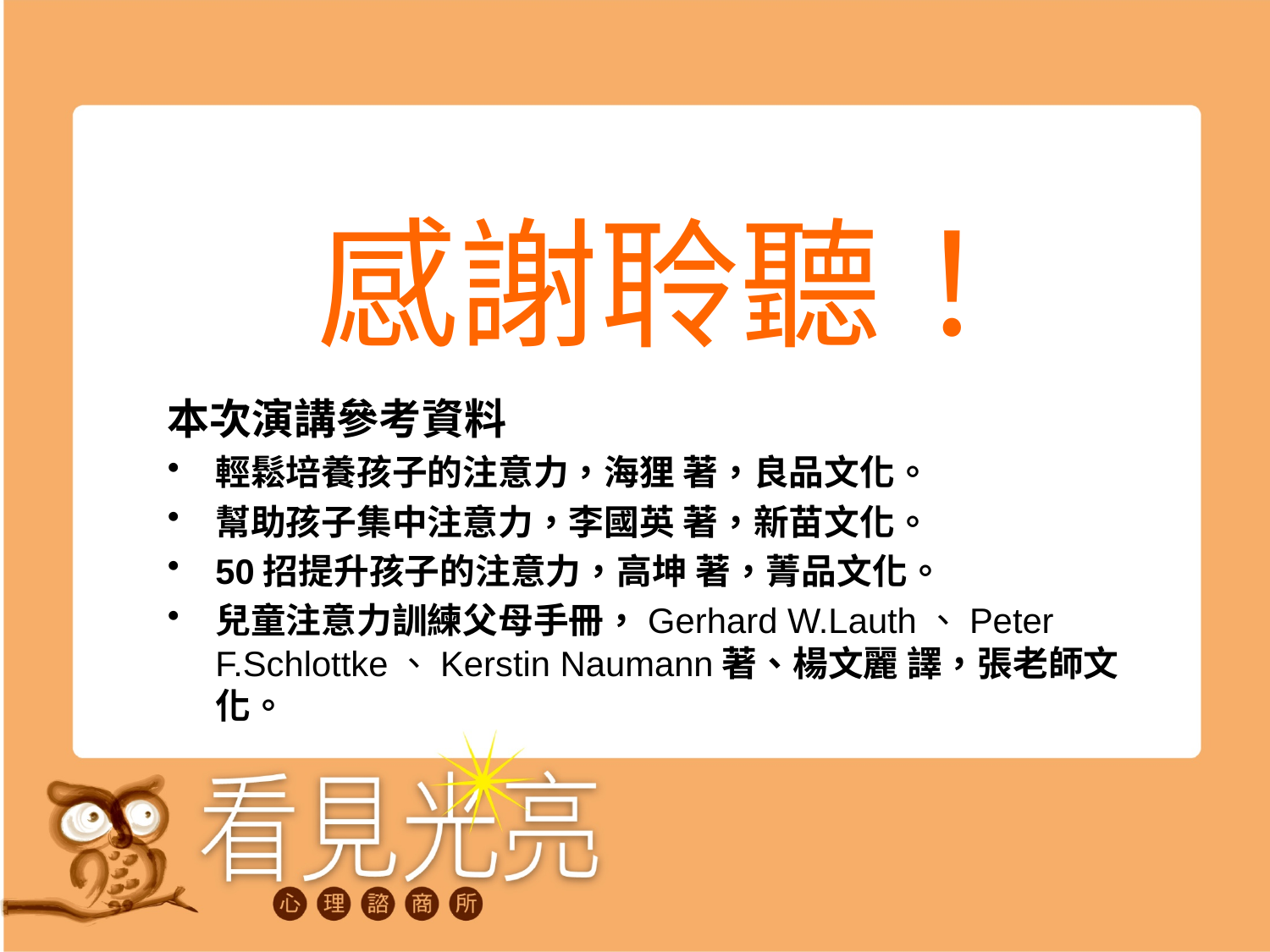

# 感謝聆聽！
本次演講參考資料
輕鬆培養孩子的注意力，海狸 著，良品文化。
幫助孩子集中注意力，李國英 著，新苗文化。
50招提升孩子的注意力，高坤 著，菁品文化。
兒童注意力訓練父母手冊，Gerhard W.Lauth、Peter F.Schlottke、Kerstin Naumann著、楊文麗 譯，張老師文化。